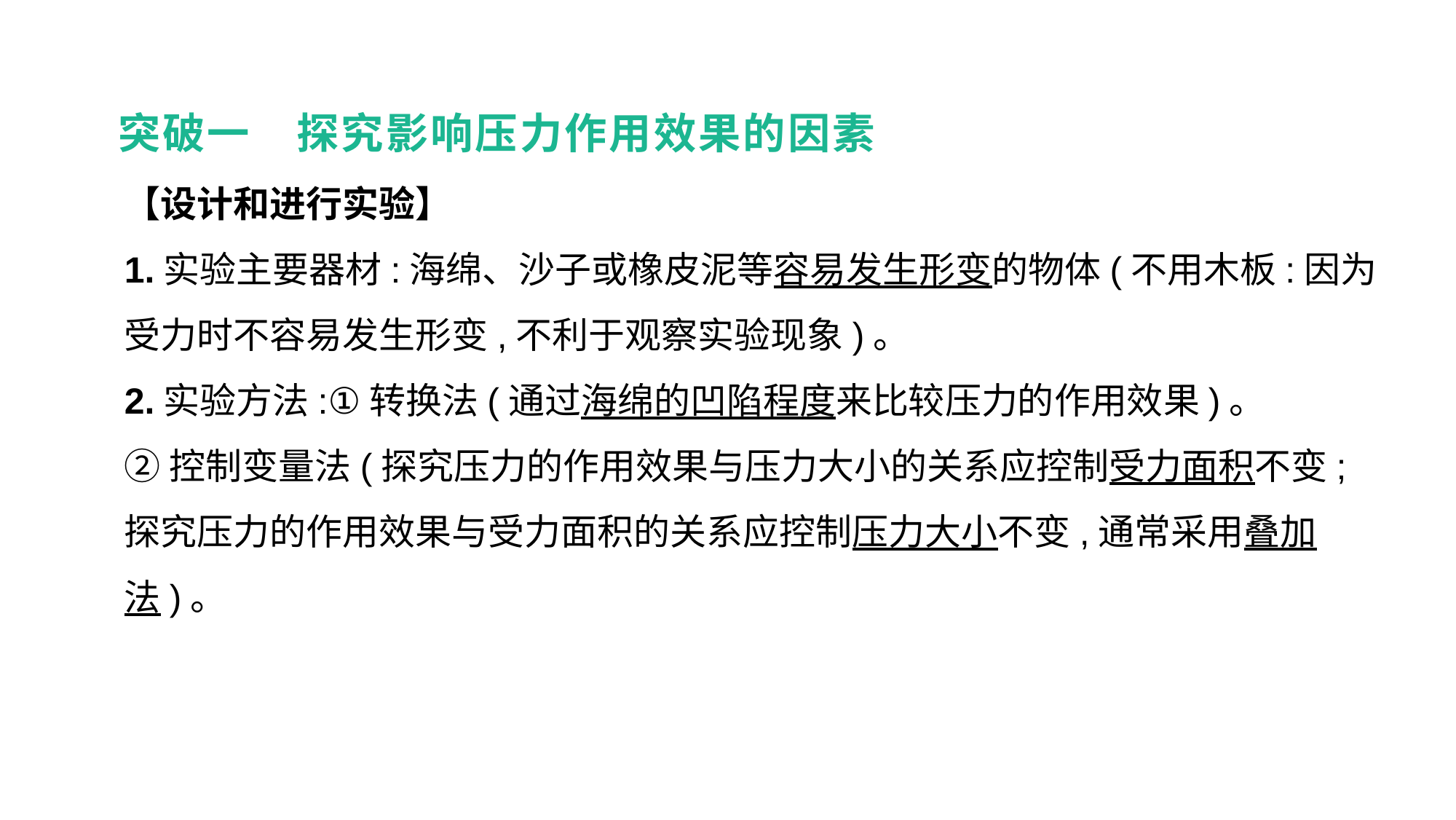

突破一　探究影响压力作用效果的因素
【设计和进行实验】
1.实验主要器材:海绵、沙子或橡皮泥等容易发生形变的物体(不用木板:因为受力时不容易发生形变,不利于观察实验现象)。
2.实验方法:①转换法(通过海绵的凹陷程度来比较压力的作用效果)。
②控制变量法(探究压力的作用效果与压力大小的关系应控制受力面积不变;探究压力的作用效果与受力面积的关系应控制压力大小不变,通常采用叠加法)。